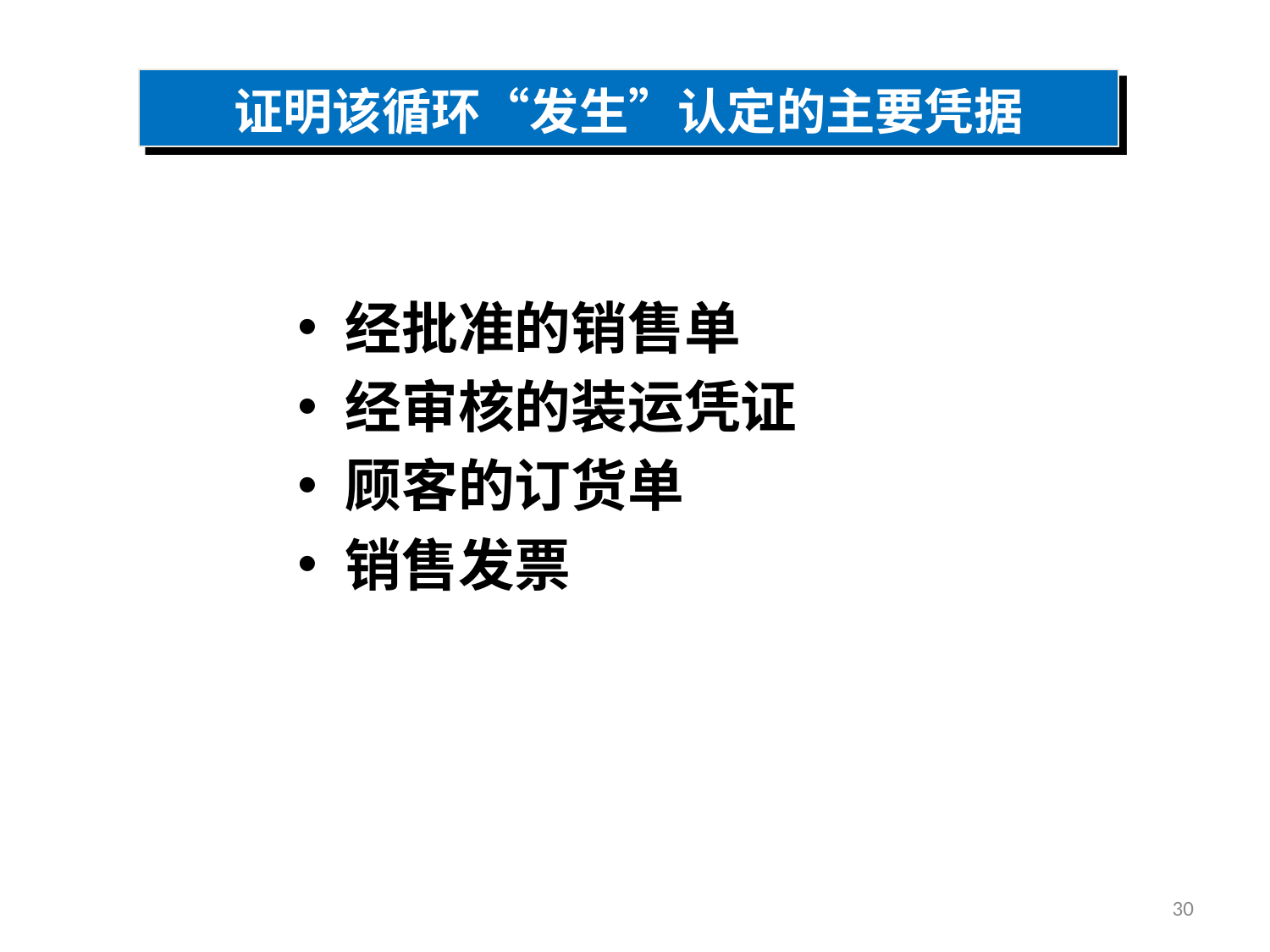

证明该循环“发生”认定的主要凭据
经批准的销售单
经审核的装运凭证
顾客的订货单
销售发票
30